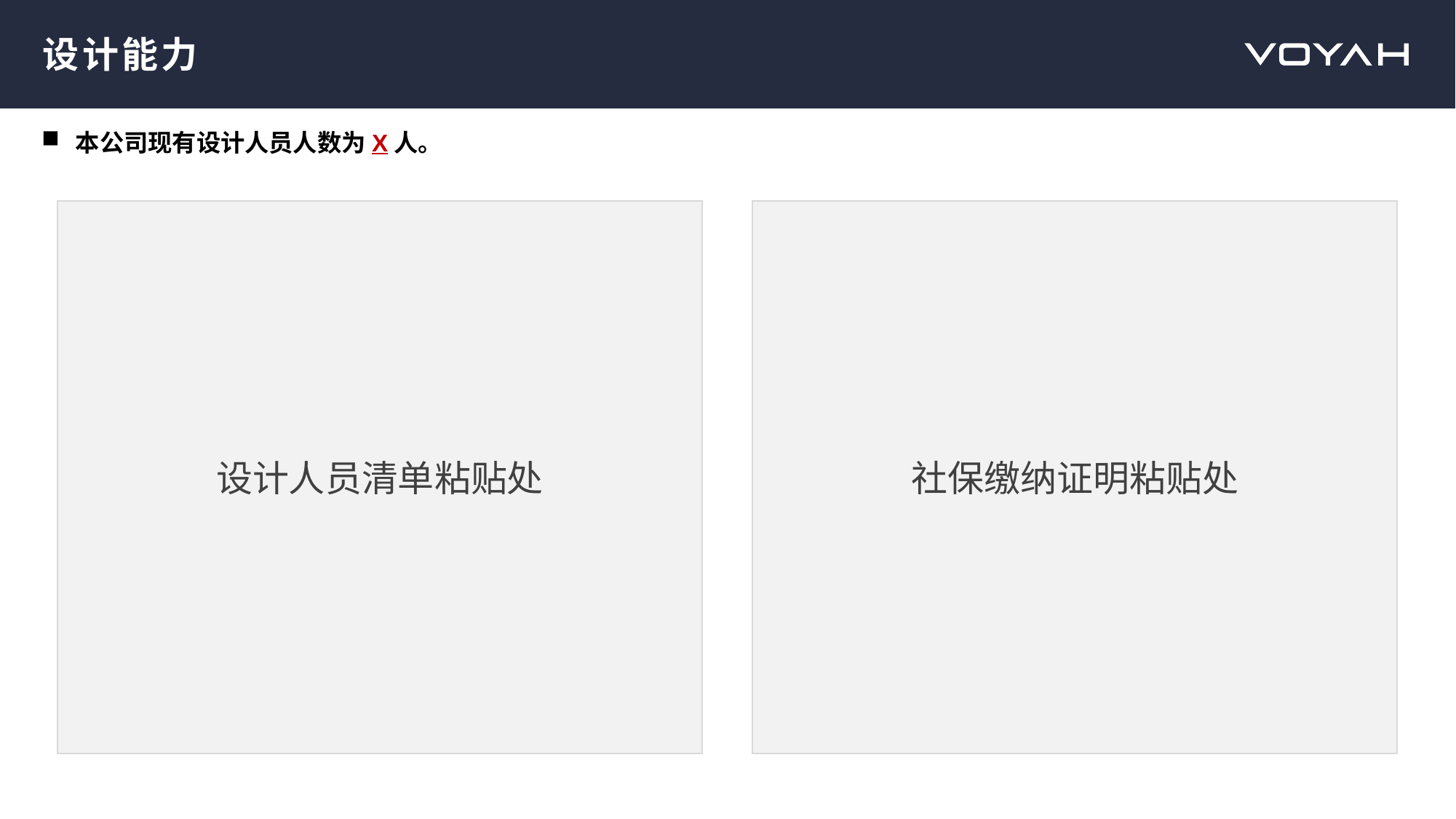

# 设计能力
本公司现有设计人员人数为X人。
设计人员清单粘贴处
社保缴纳证明粘贴处